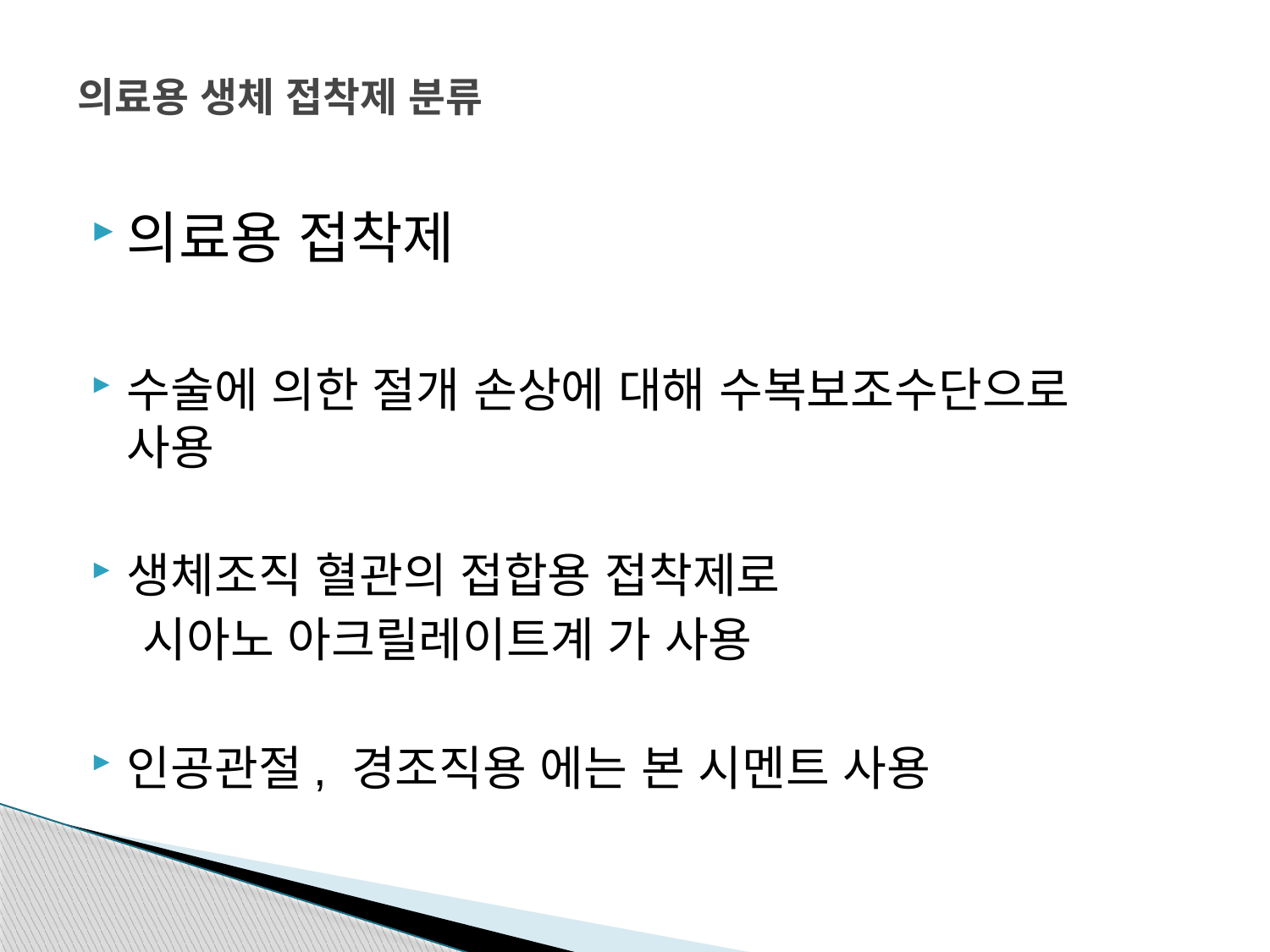

# 의료용 생체 접착제 분류

의료용 접착제

수술에 의한 절개 손상에 대해 수복보조수단으로 사용

생체조직 혈관의 접합용 접착제로
   시아노 아크릴레이트계 가 사용

인공관절, 경조직용 에는 본 시멘트 사용